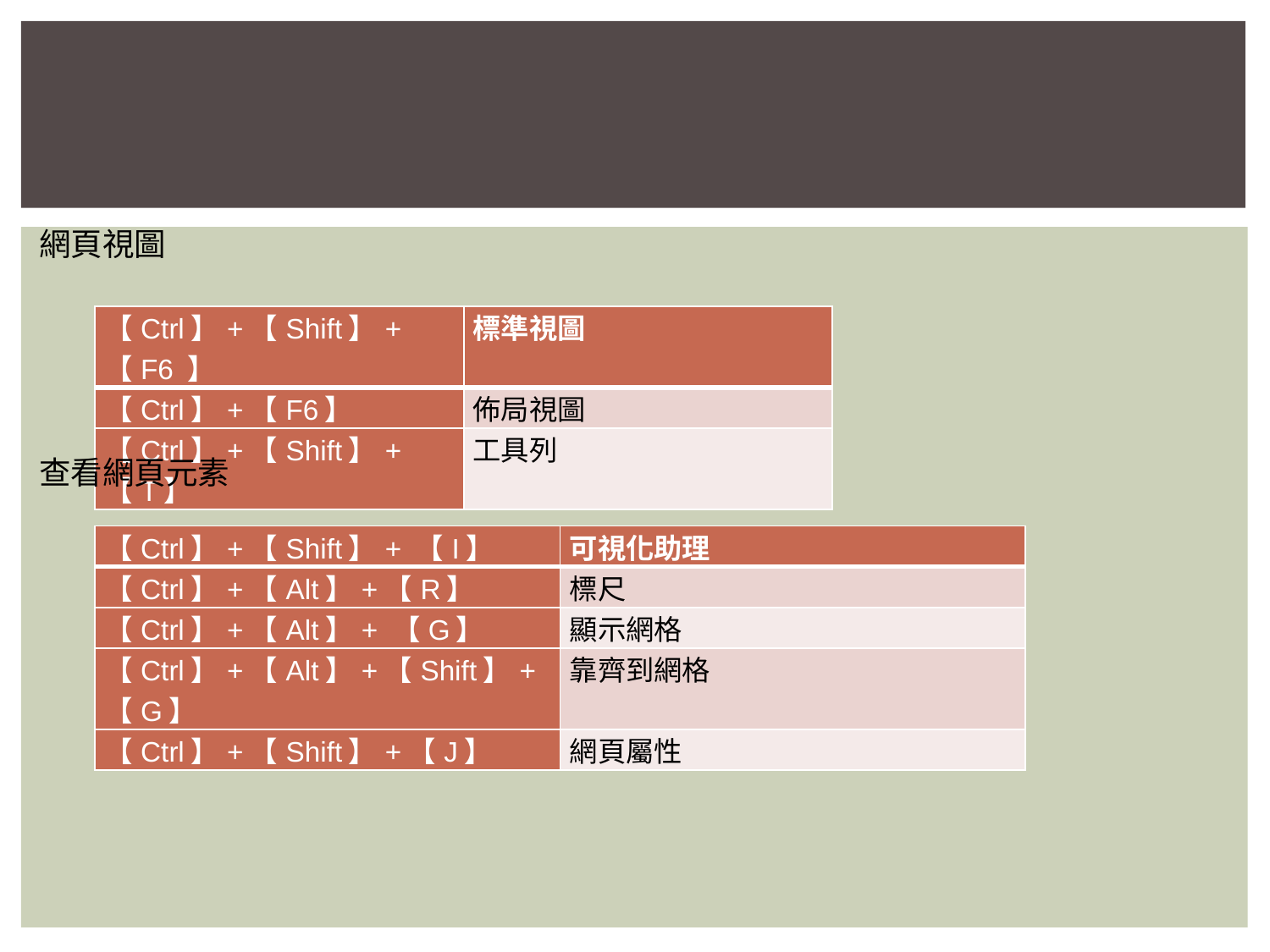

#
網頁視圖

查看網頁元素
| 【Ctrl】+【Shift】+【F6 】 | 標準視圖 |
| --- | --- |
| 【Ctrl】+【F6】 | 佈局視圖 |
| 【Ctrl】+【Shift】+【T】 | 工具列 |
| 【Ctrl】+【Shift】+ 【I】 | 可視化助理 |
| --- | --- |
| 【Ctrl】+【Alt】+【R】 | 標尺 |
| 【Ctrl】+【Alt】+ 【G】 | 顯示網格 |
| 【Ctrl】+【Alt】+【Shift】+【G】 | 靠齊到網格 |
| 【Ctrl】+【Shift】+【J】 | 網頁屬性 |